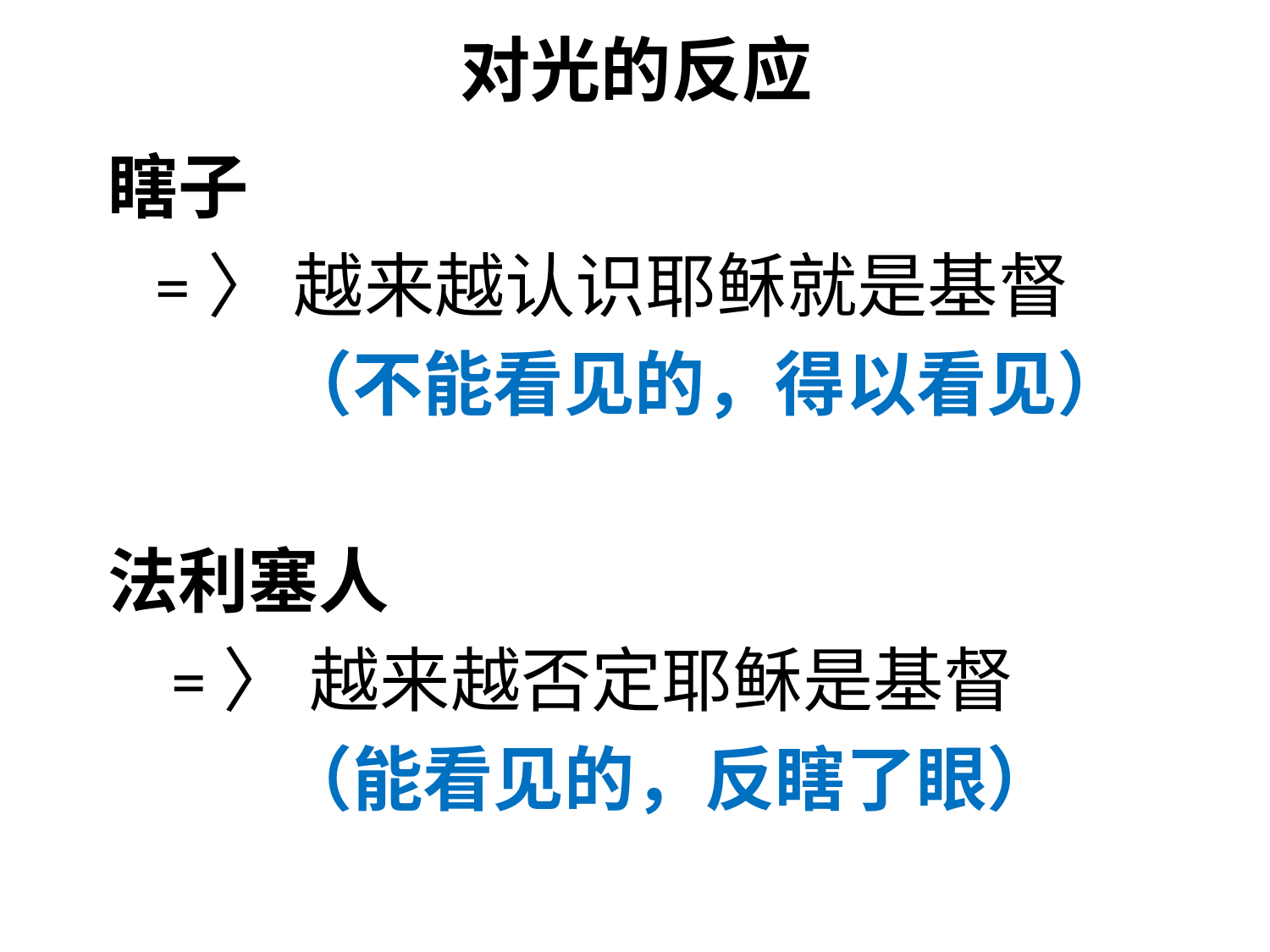

# 对光的反应
瞎子
	=〉 越来越认识耶稣就是基督
		（不能看见的，得以看见）

法利塞人
	 =〉 越来越否定耶稣是基督
		（能看见的，反瞎了眼）